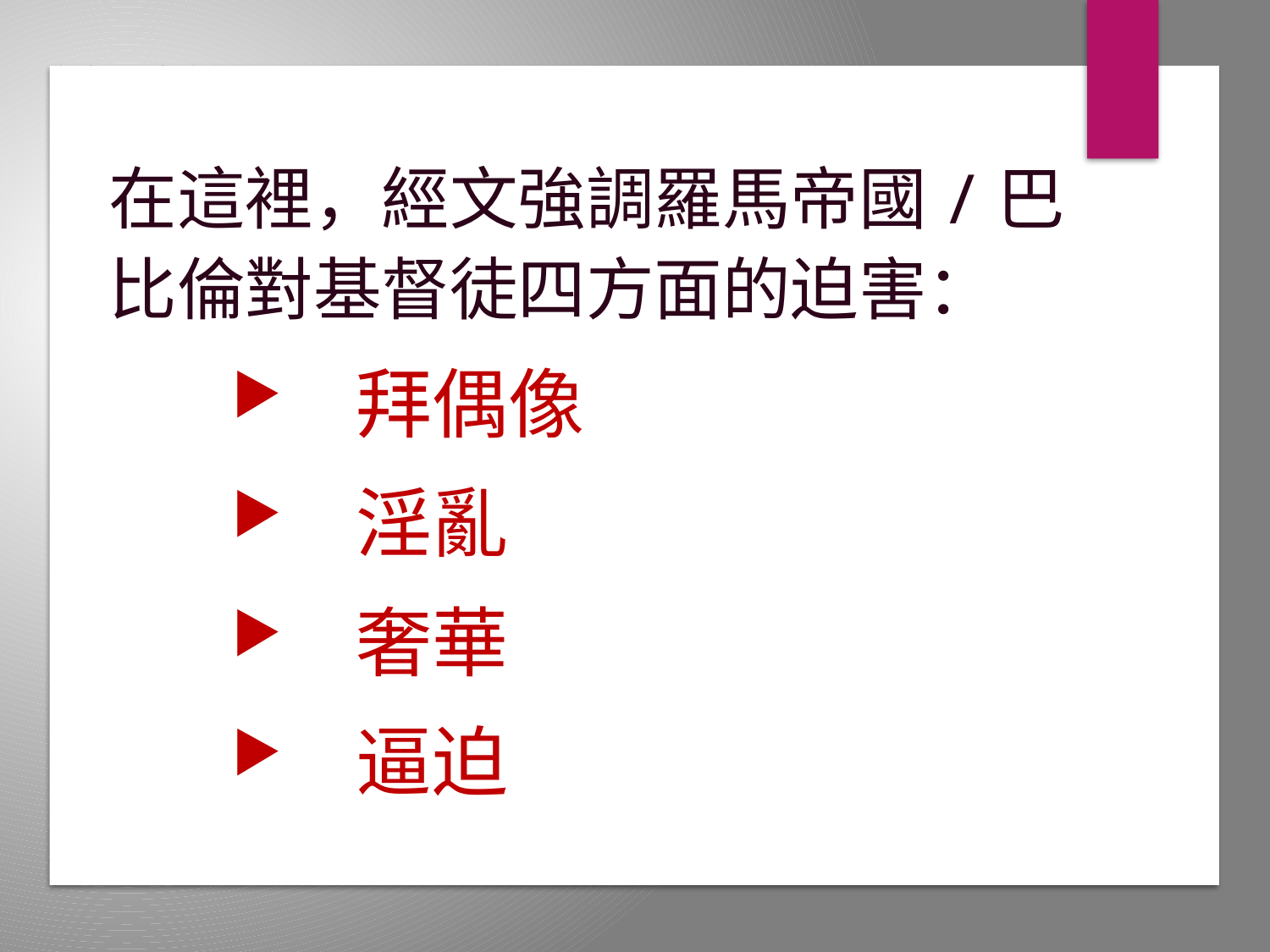

在這裡，經文強調羅馬帝國/巴比倫對基督徒四方面的迫害：
拜偶像
淫亂
奢華
逼迫